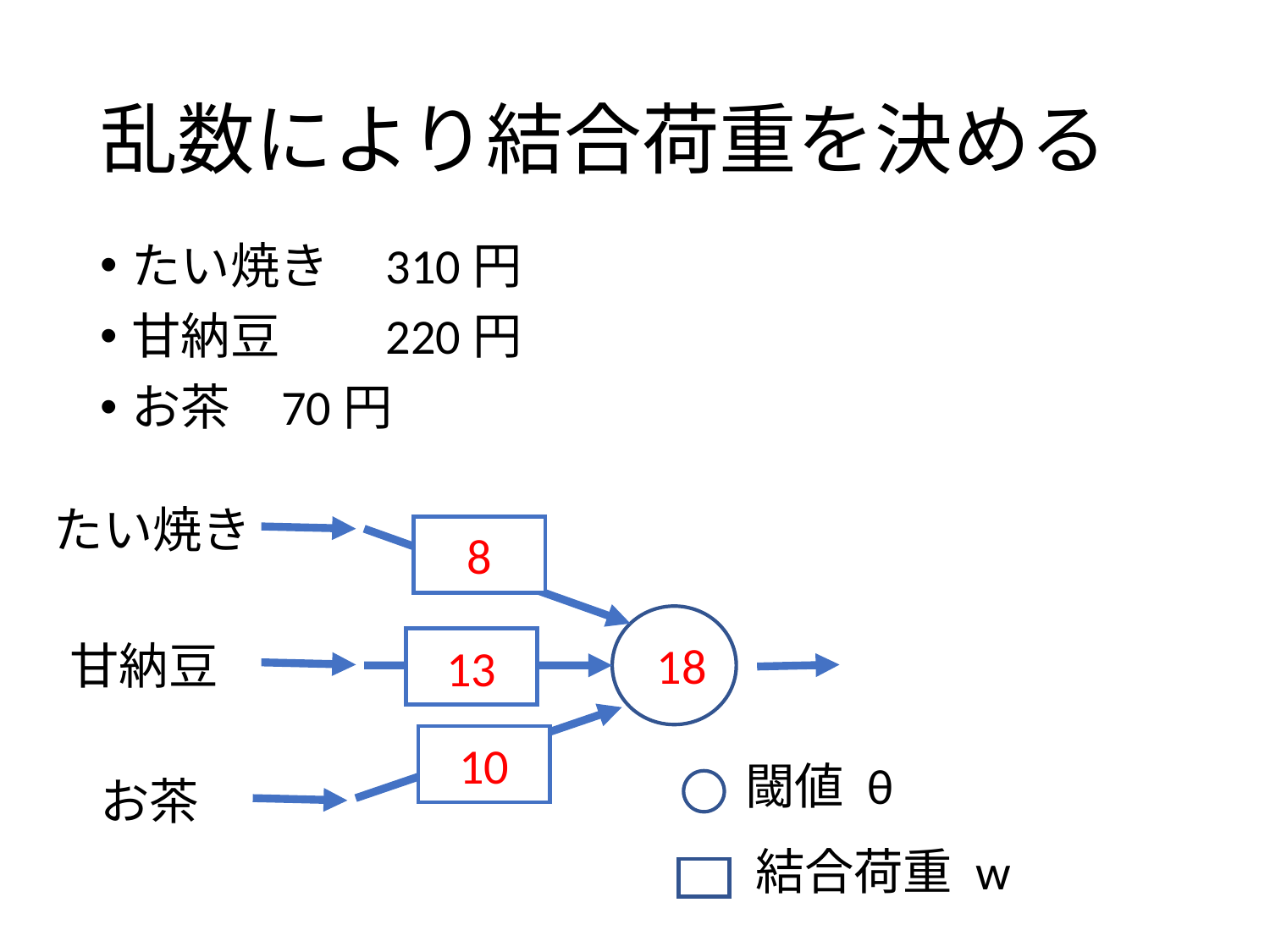

# 乱数により結合荷重を決める
たい焼き	310円
甘納豆	220円
お茶	 70円

たい焼き
8

甘納豆
13
18
10
閾値 θ
お茶

結合荷重 w